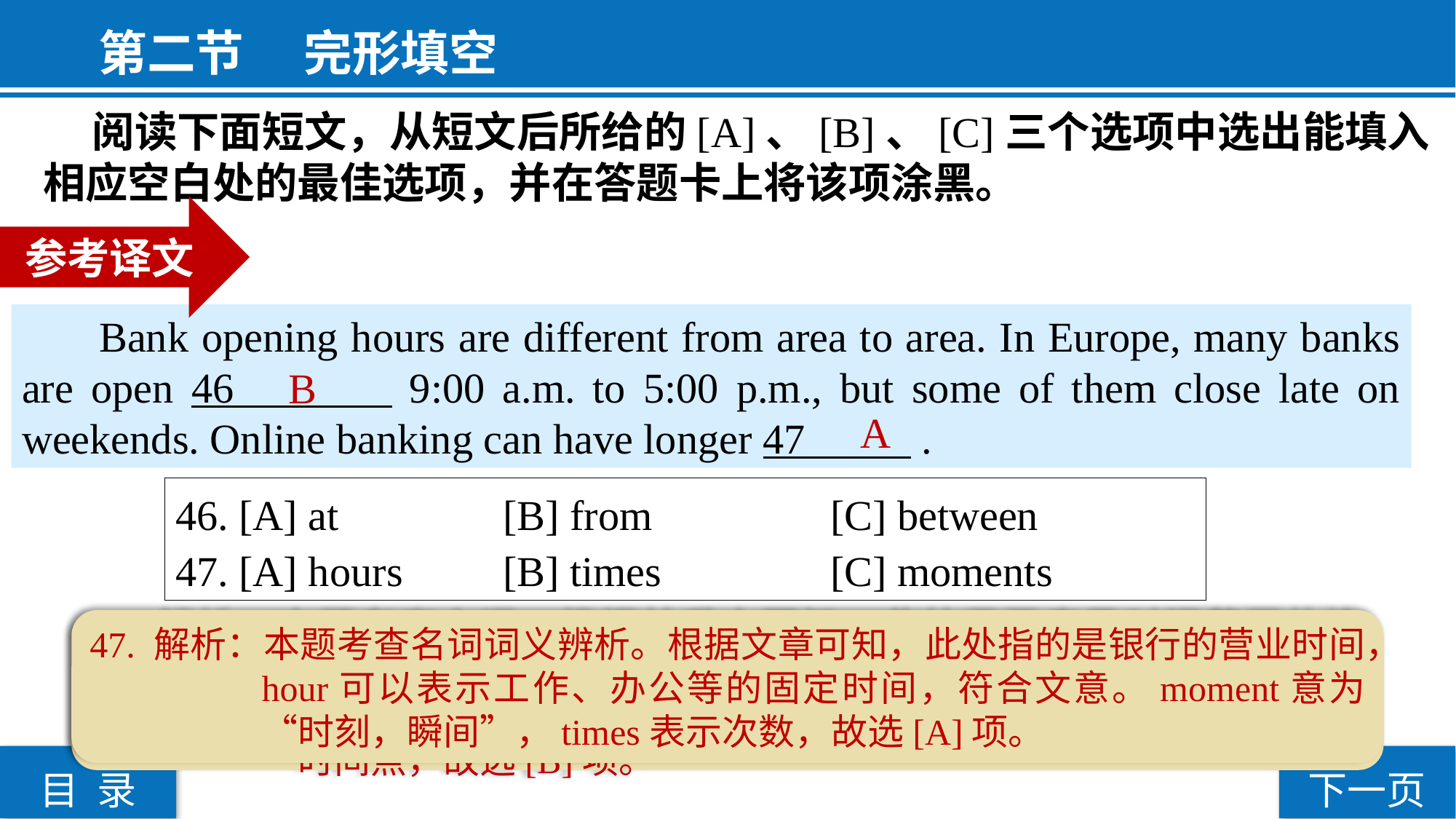

第二节  完形填空
    阅读下面短文，从短文后所给的[A]、[B]、[C]三个选项中选出能填入相应空白处的最佳选项，并在答题卡上将该项涂黑。
参考译文
      Bank opening hours are different from area to area. In Europe, many banks are open 46          9:00 a.m. to 5:00 p.m., but some of them close late on weekends. Online banking can have longer 47           .
 B
 A
46. [A] at 		[B] from 		[C] between
47. [A] hours 	[B] times 		[C] moments
47. 解析：本题考查名词词义辨析。根据文章可知，此处指的是银行的营业时间，hour可以表示工作、办公等的固定时间，符合文意。moment意为“时刻，瞬间”，times表示次数，故选[A]项。
46. 解析：本题考查介词。根据前后文可知，此处需要表示时间范围的连词，from与to搭配，意为“从……到……”，符合文意。between...and...为固定搭配，意为“在……之间”，at表示在某一时间点，故选[B]项。